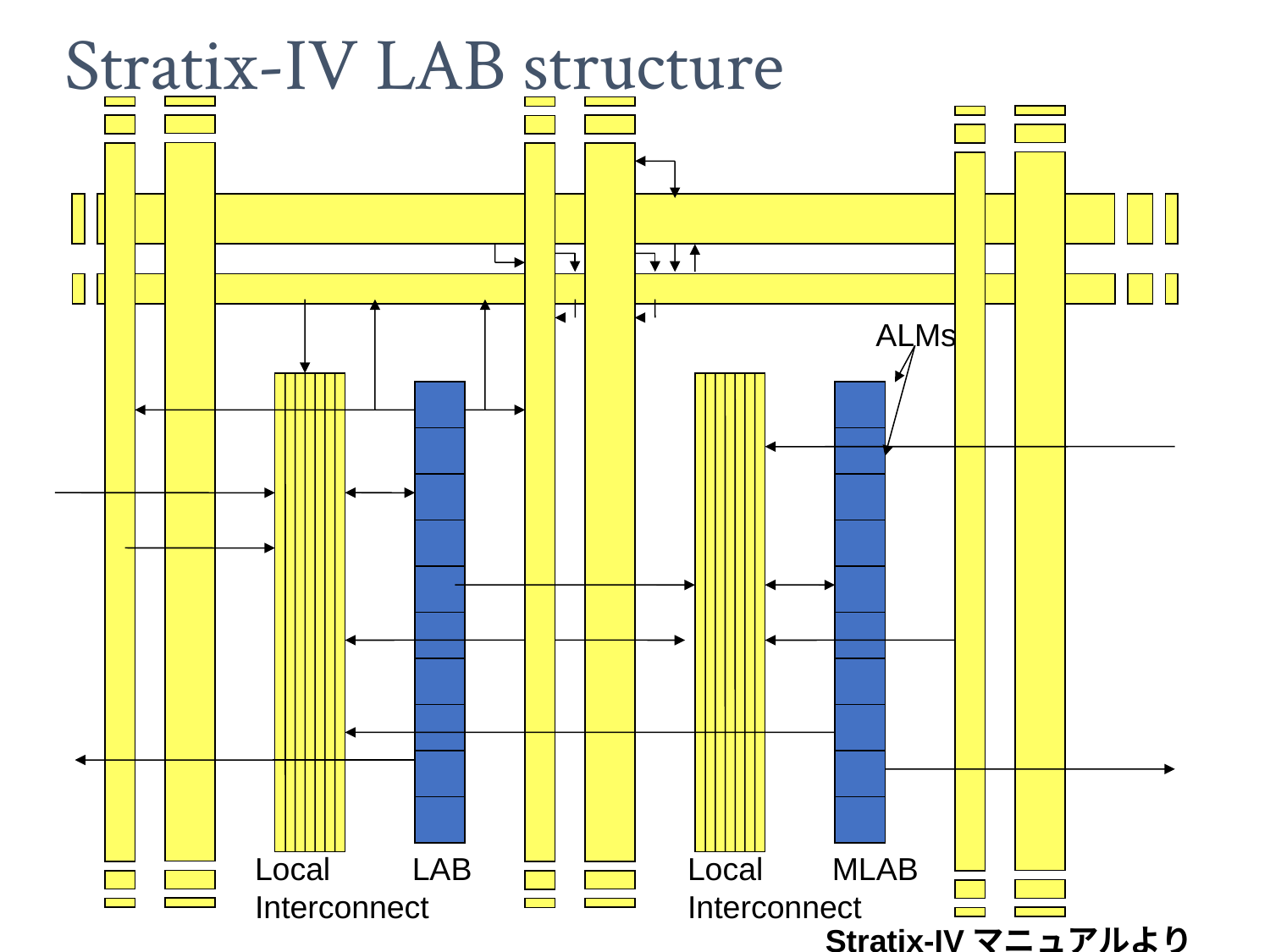

Stratix-IV LAB structure

ALMs

Local
Interconnect
LAB
MLAB
Local
Interconnect
Stratix-IVマニュアルより